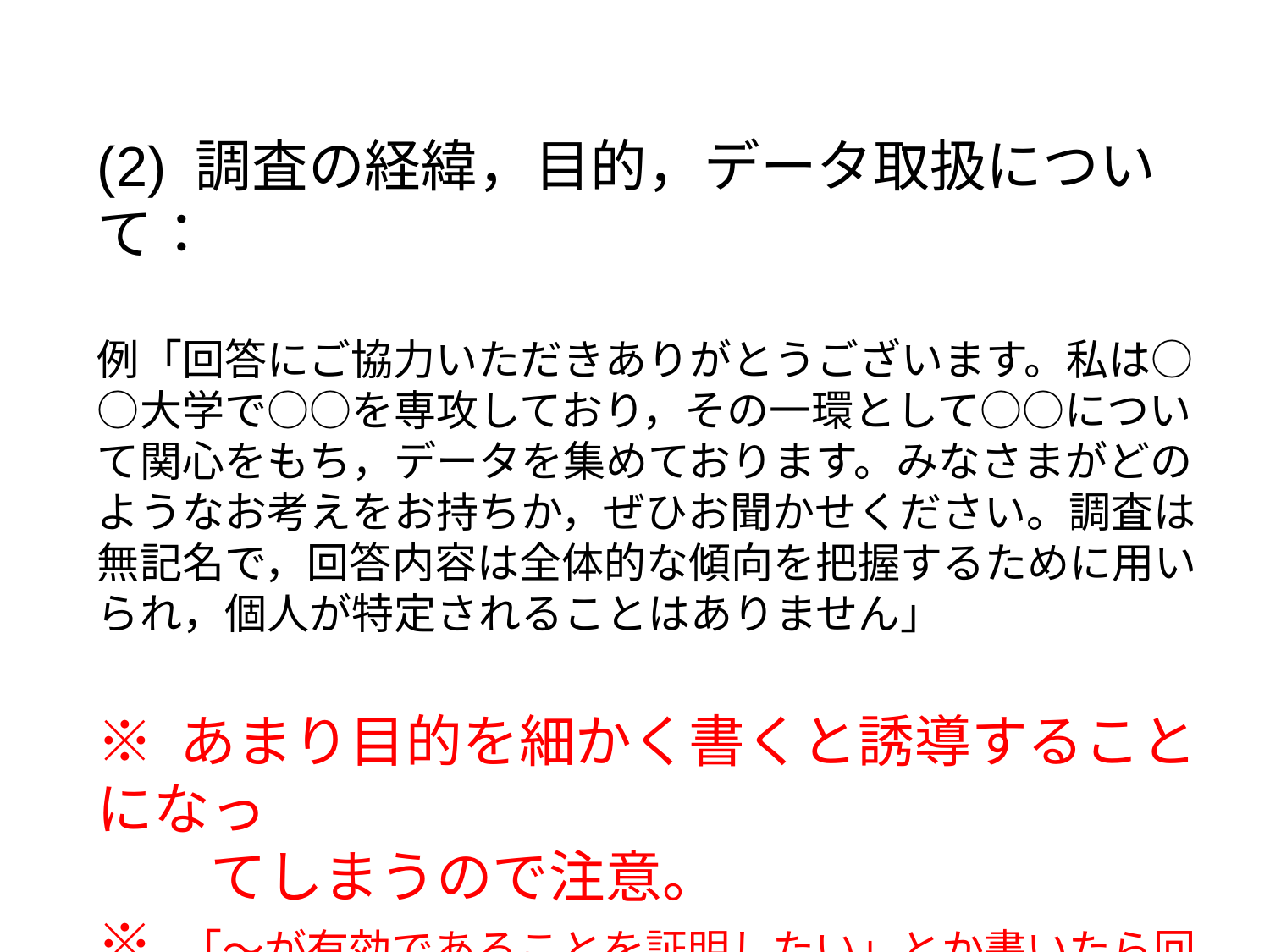

(2) 調査の経緯，目的，データ取扱について：

例「回答にご協力いただきありがとうございます。私は○○大学で○○を専攻しており，その一環として○○について関心をもち，データを集めております。みなさまがどのようなお考えをお持ちか，ぜひお聞かせください。調査は無記名で，回答内容は全体的な傾向を把握するために用いられ，個人が特定されることはありません」

※ あまり目的を細かく書くと誘導することになっ
　　てしまうので注意。
※ 「～が有効であることを証明したい」とか書いたら回答者も
　　　協力しようと思ってしまうかも。